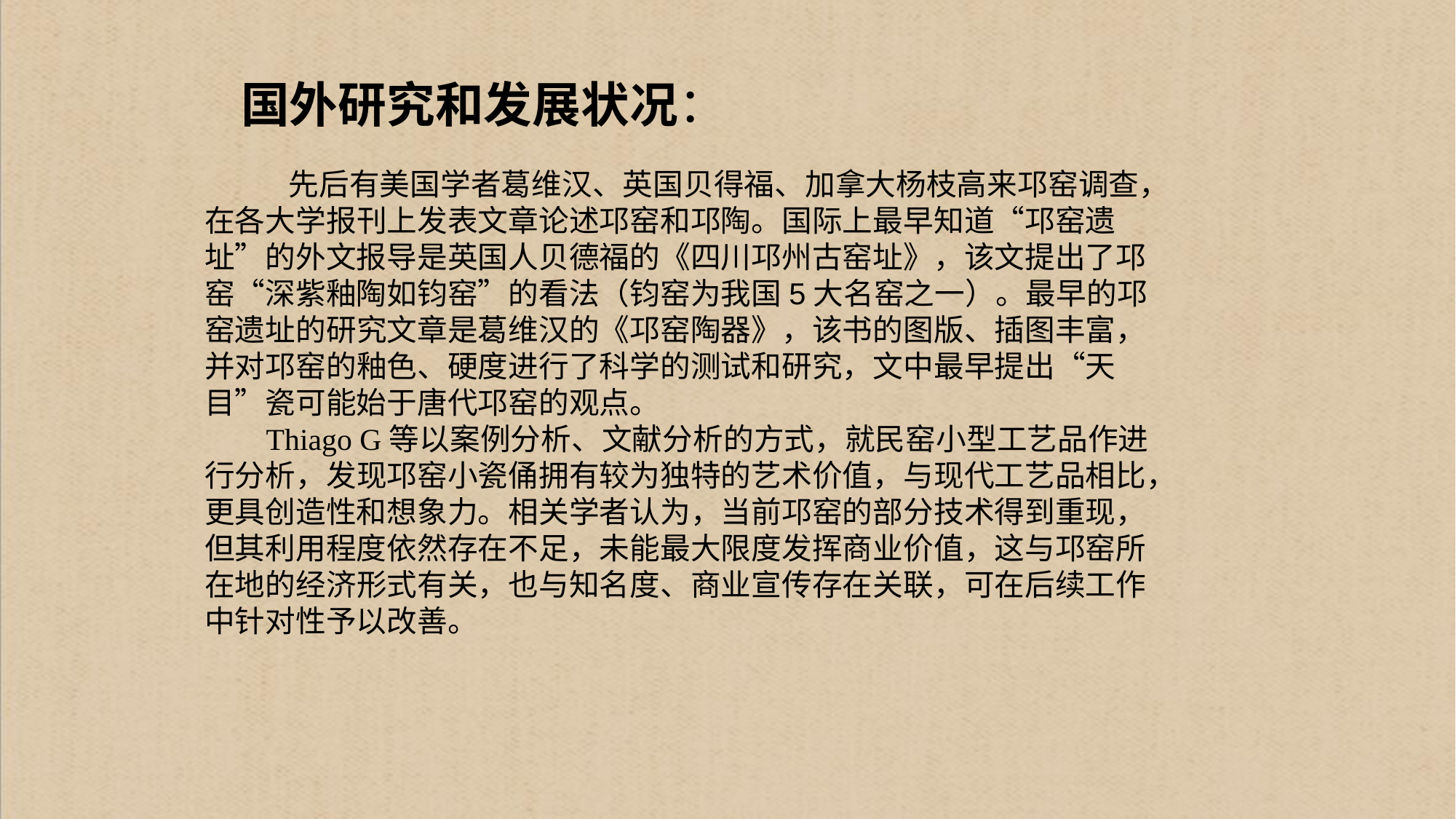

国外研究和发展状况：

      先后有美国学者葛维汉、英国贝得福、加拿大杨枝高来邛窑调查，在各大学报刊上发表文章论述邛窑和邛陶。国际上最早知道“邛窑遗址”的外文报导是英国人贝德福的《四川邛州古窑址》，该文提出了邛窑“深紫釉陶如钧窑”的看法（钧窑为我国5大名窑之一）。最早的邛窑遗址的研究文章是葛维汉的《邛窑陶器》，该书的图版、插图丰富，并对邛窑的釉色、硬度进行了科学的测试和研究，文中最早提出“天目”瓷可能始于唐代邛窑的观点。
   Thiago G等以案例分析、文献分析的方式，就民窑小型工艺品作进行分析，发现邛窑小瓷俑拥有较为独特的艺术价值，与现代工艺品相比，更具创造性和想象力。相关学者认为，当前邛窑的部分技术得到重现，但其利用程度依然存在不足，未能最大限度发挥商业价值，这与邛窑所在地的经济形式有关，也与知名度、商业宣传存在关联，可在后续工作中针对性予以改善。